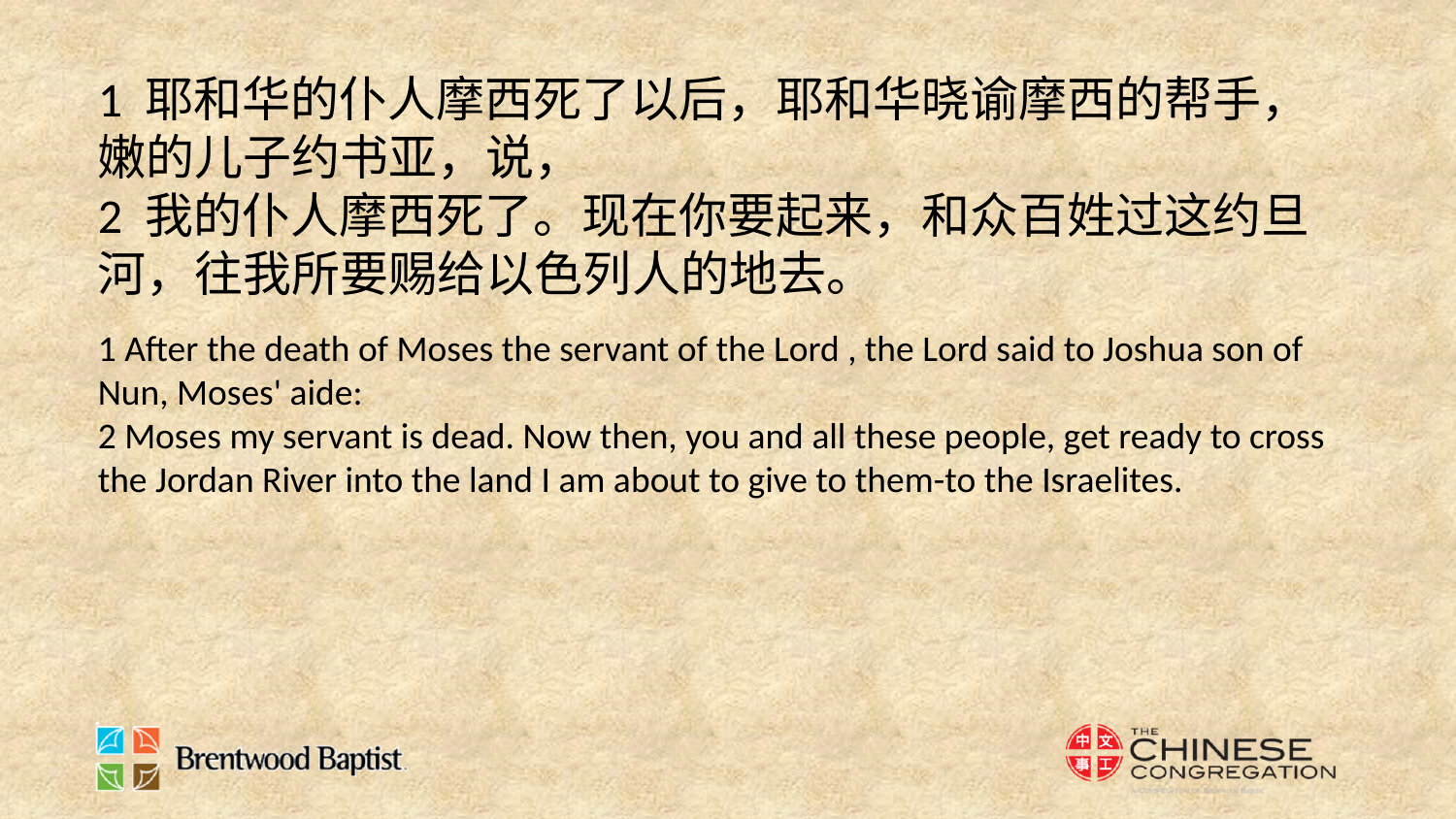

1 耶和华的仆人摩西死了以后，耶和华晓谕摩西的帮手，嫩的儿子约书亚，说，
2 我的仆人摩西死了。现在你要起来，和众百姓过这约旦河，往我所要赐给以色列人的地去。

1 After the death of Moses the servant of the Lord , the Lord said to Joshua son of Nun, Moses' aide:
2 Moses my servant is dead. Now then, you and all these people, get ready to cross the Jordan River into the land I am about to give to them-to the Israelites.